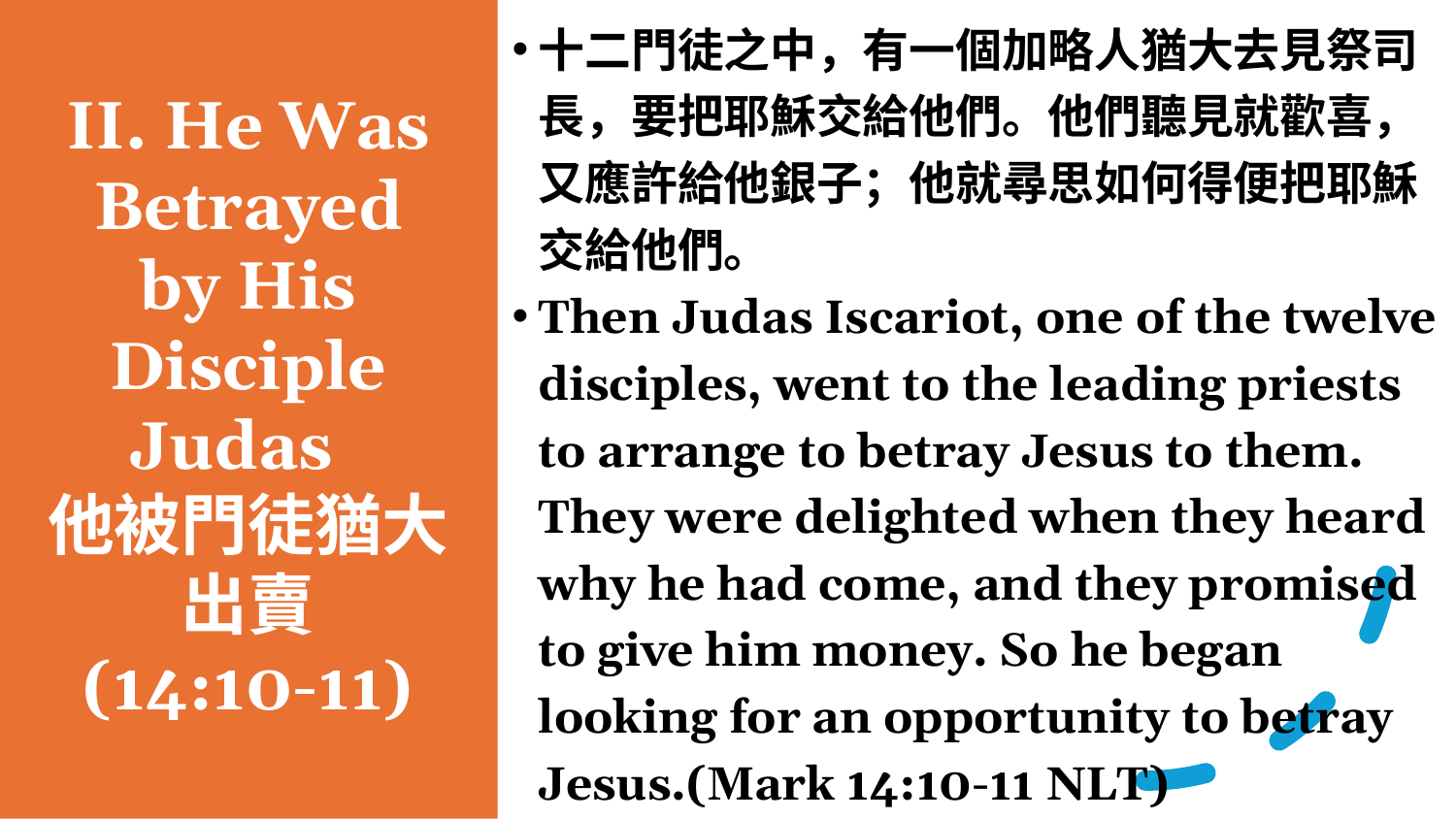

十二門徒之中，有一個加略人猶大去見祭司長，要把耶穌交給他們。他們聽見就歡喜，又應許給他銀子；他就尋思如何得便把耶穌交給他們。
Then Judas Iscariot, one of the twelve disciples, went to the leading priests to arrange to betray Jesus to them. They were delighted when they heard why he had come, and they promised to give him money. So he began looking for an opportunity to betray Jesus.(Mark 14:10-11 NLT)
# II. He Was Betrayed by His Disciple Judas 他被門徒猶大出賣 (14:10-11)